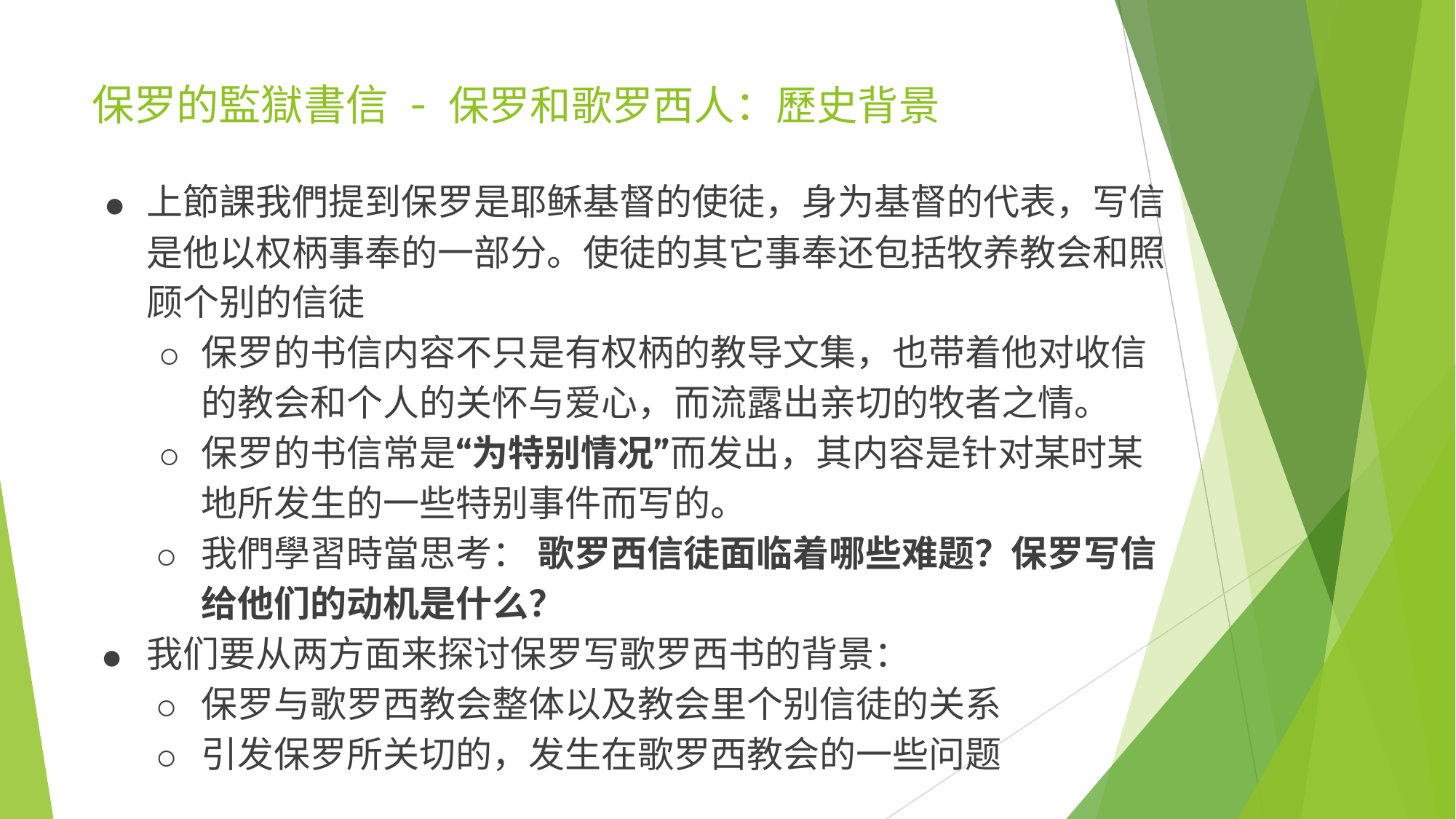

# 保罗的監獄書信 - 保罗和歌罗西人：歷史背景
上節課我們提到保罗是耶稣基督的使徒，身为基督的代表，写信是他以权柄事奉的一部分。使徒的其它事奉还包括牧养教会和照顾个别的信徒
保罗的书信内容不只是有权柄的教导文集，也带着他对收信的教会和个人的关怀与爱心，而流露出亲切的牧者之情。
保罗的书信常是“为特别情况”而发出，其内容是针对某时某地所发生的一些特别事件而写的。
我們學習時當思考： 歌罗西信徒面临着哪些难题？保罗写信给他们的动机是什么？
我们要从两方面来探讨保罗写歌罗西书的背景：
保罗与歌罗西教会整体以及教会里个别信徒的关系
引发保罗所关切的，发生在歌罗西教会的一些问题